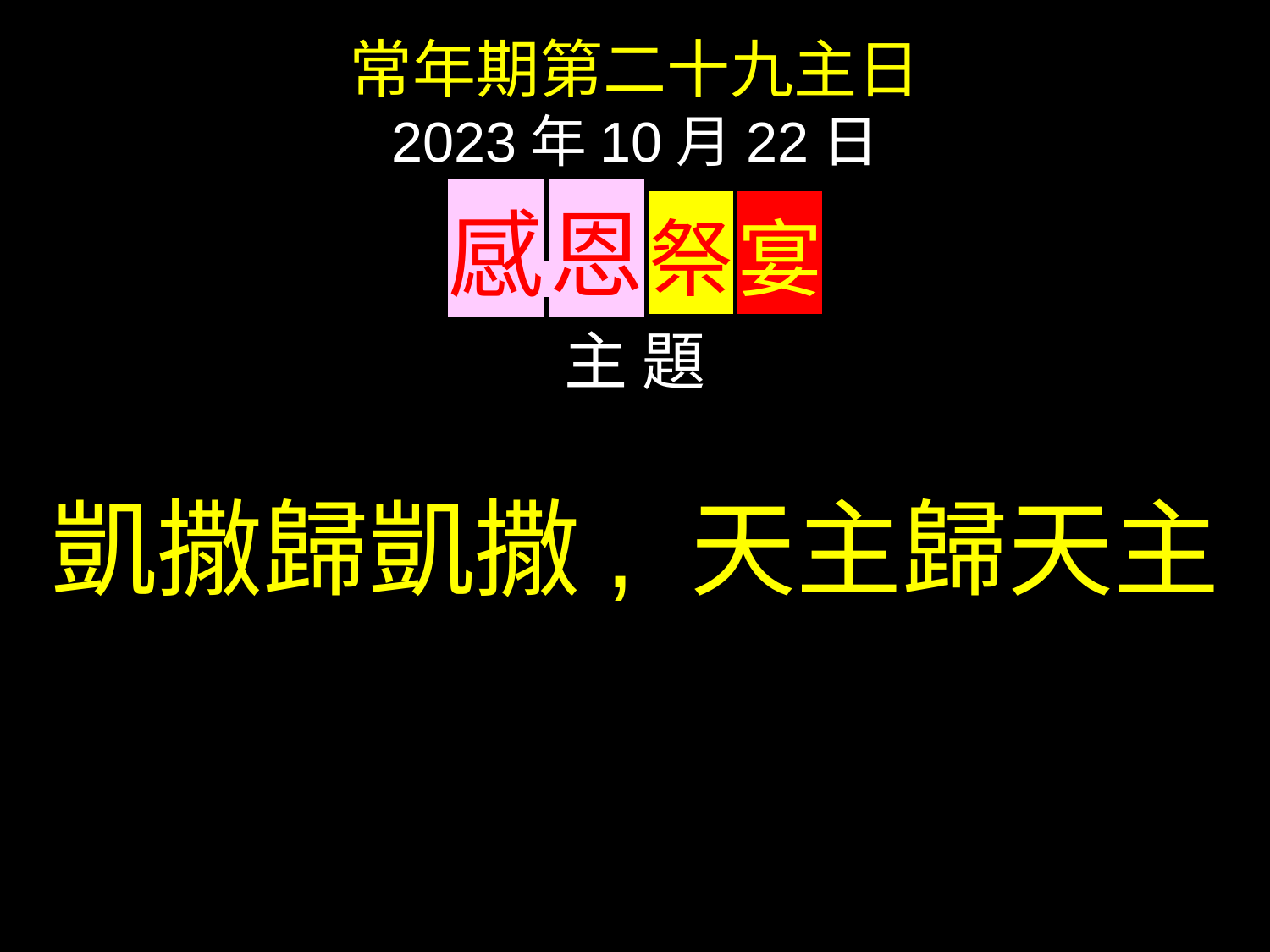

常年期第二十九主日
2023年10月22日
感 恩 祭 宴

主 題

凱撒歸凱撒, 天主歸天主